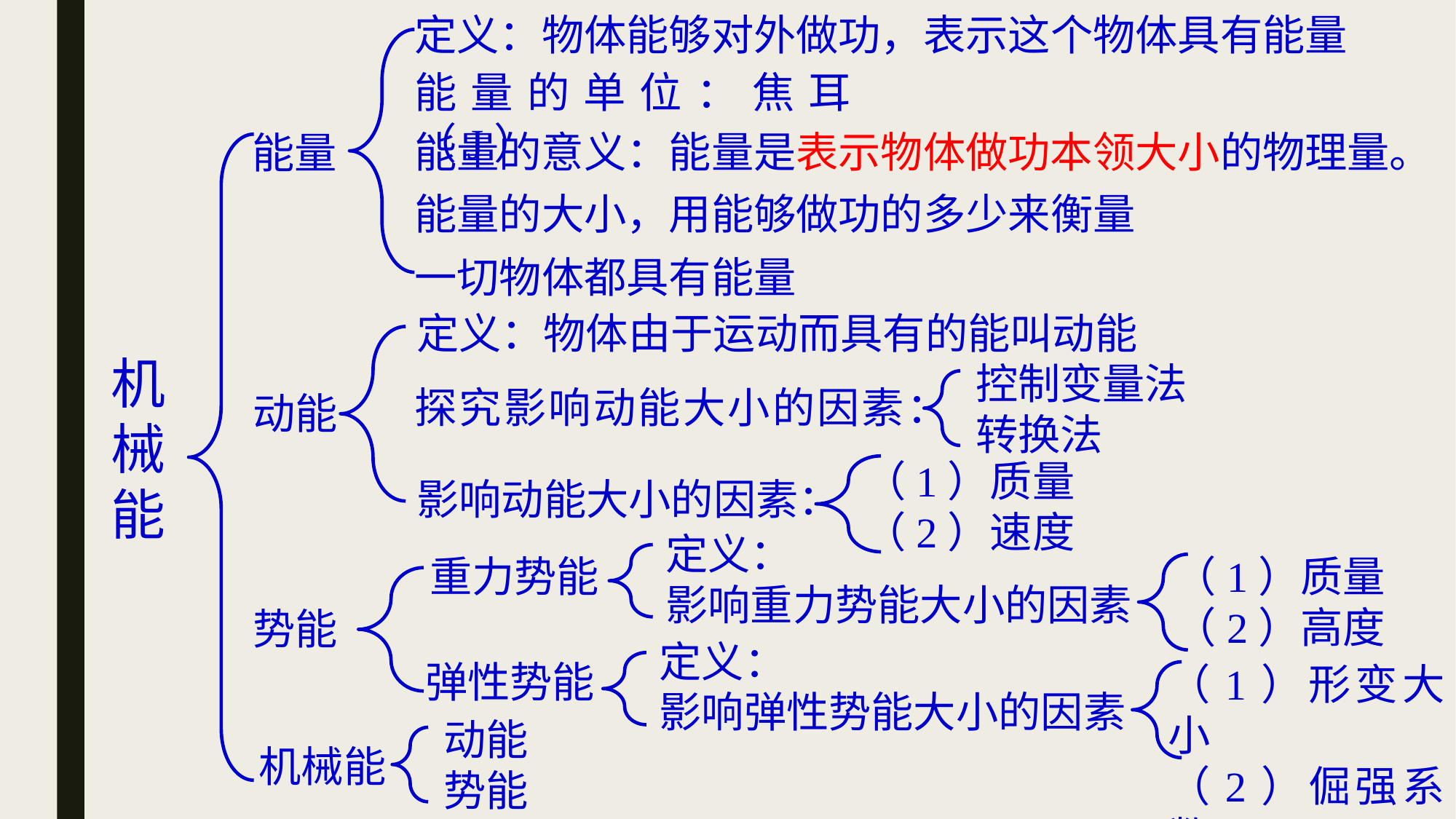

定义：物体能够对外做功，表示这个物体具有能量

能量的单位：焦耳（J）
能量的意义：能量是表示物体做功本领大小的物理量。
能量

能量的大小，用能够做功的多少来衡量
一切物体都具有能量
定义：物体由于运动而具有的能叫动能

机械能
控制变量法
转换法

探究影响动能大小的因素：
动能
（1）质量
（2）速度

影响动能大小的因素：
定义：
影响重力势能大小的因素
（1）质量
（2）高度
重力势能

势能
定义：
影响弹性势能大小的因素
弹性势能
（1）形变大小
（2）倔强系数

动能
势能

机械能